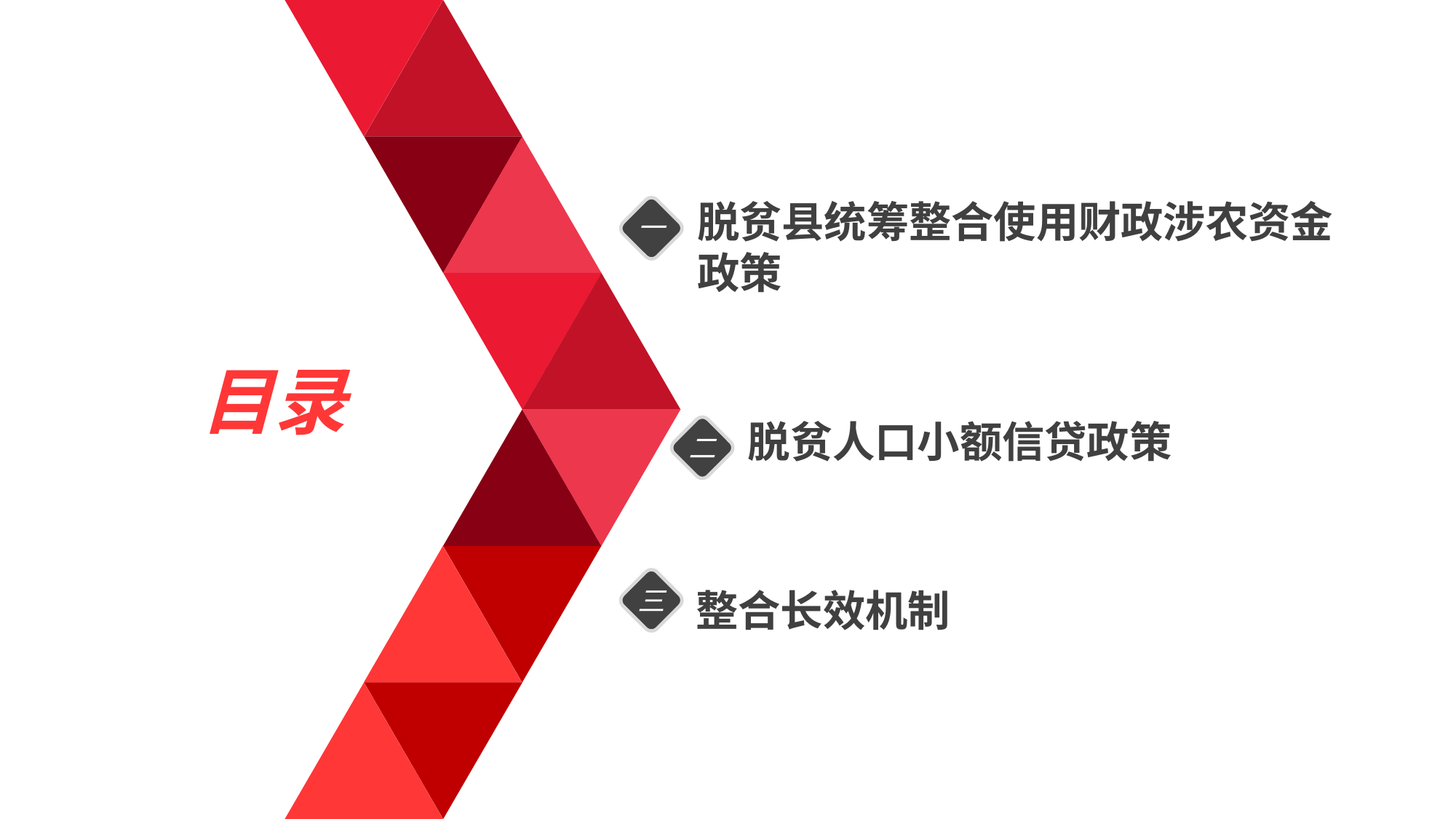

一
脱贫县统筹整合使用财政涉农资金政策

一
目录
脱贫人口小额信贷政策

二

整合长效机制
三